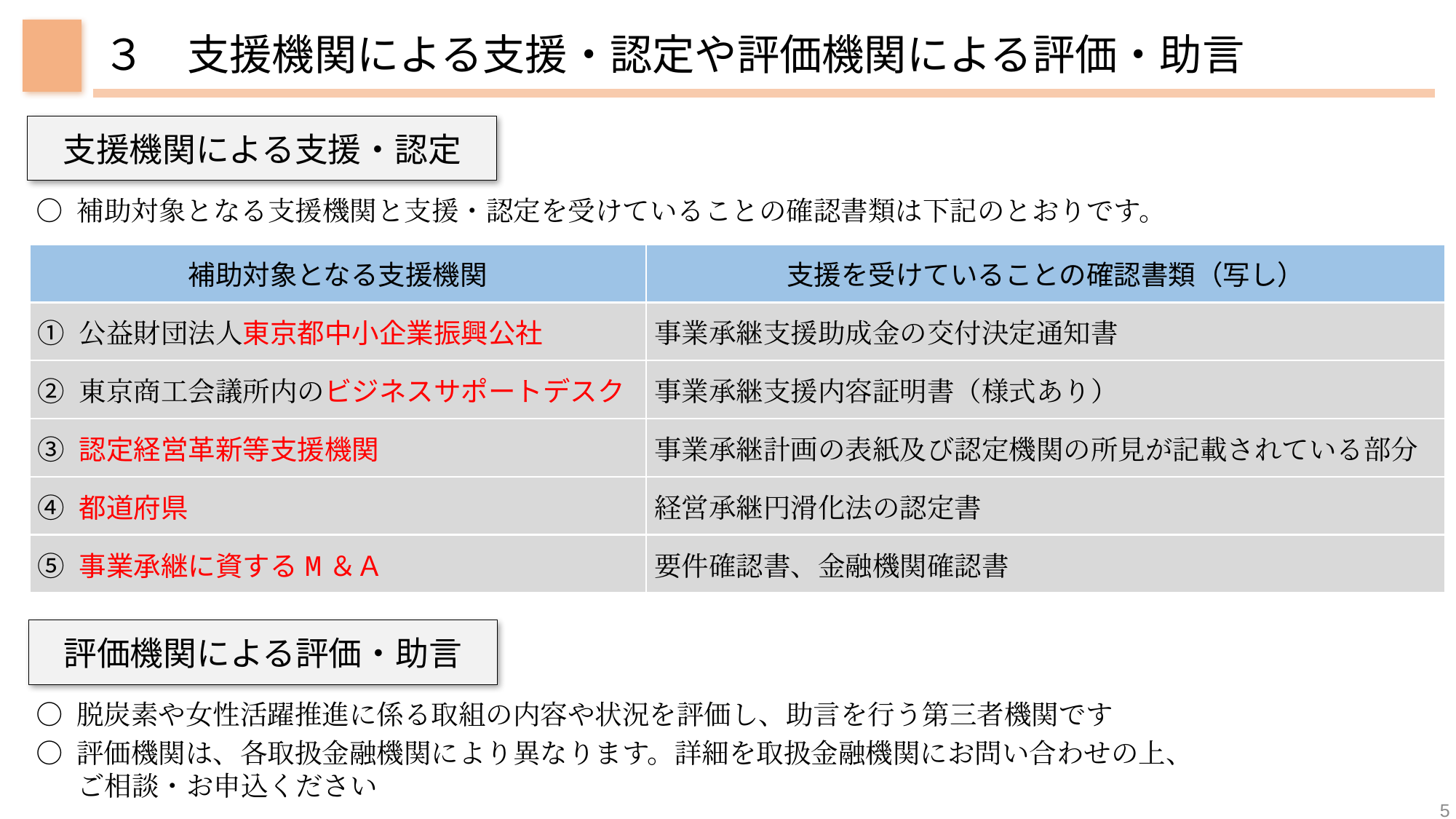

３　支援機関による支援・認定や評価機関による評価・助言

支援機関による支援・認定
○ 補助対象となる支援機関と支援・認定を受けていることの確認書類は下記のとおりです。
| 補助対象となる支援機関 | 支援を受けていることの確認書類（写し） |
| --- | --- |
| ① 公益財団法人東京都中小企業振興公社 | 事業承継支援助成金の交付決定通知書 |
| ② 東京商工会議所内のビジネスサポートデスク | 事業承継支援内容証明書（様式あり） |
| ③ 認定経営革新等支援機関 | 事業承継計画の表紙及び認定機関の所見が記載されている部分 |
| ④ 都道府県 | 経営承継円滑化法の認定書 |
| ⑤ 事業承継に資するМ＆Ａ | 要件確認書、金融機関確認書 |
評価機関による評価・助言
○ 脱炭素や女性活躍推進に係る取組の内容や状況を評価し、助言を行う第三者機関です
○ 評価機関は、各取扱金融機関により異なります。詳細を取扱金融機関にお問い合わせの上、
ご相談・お申込ください
5